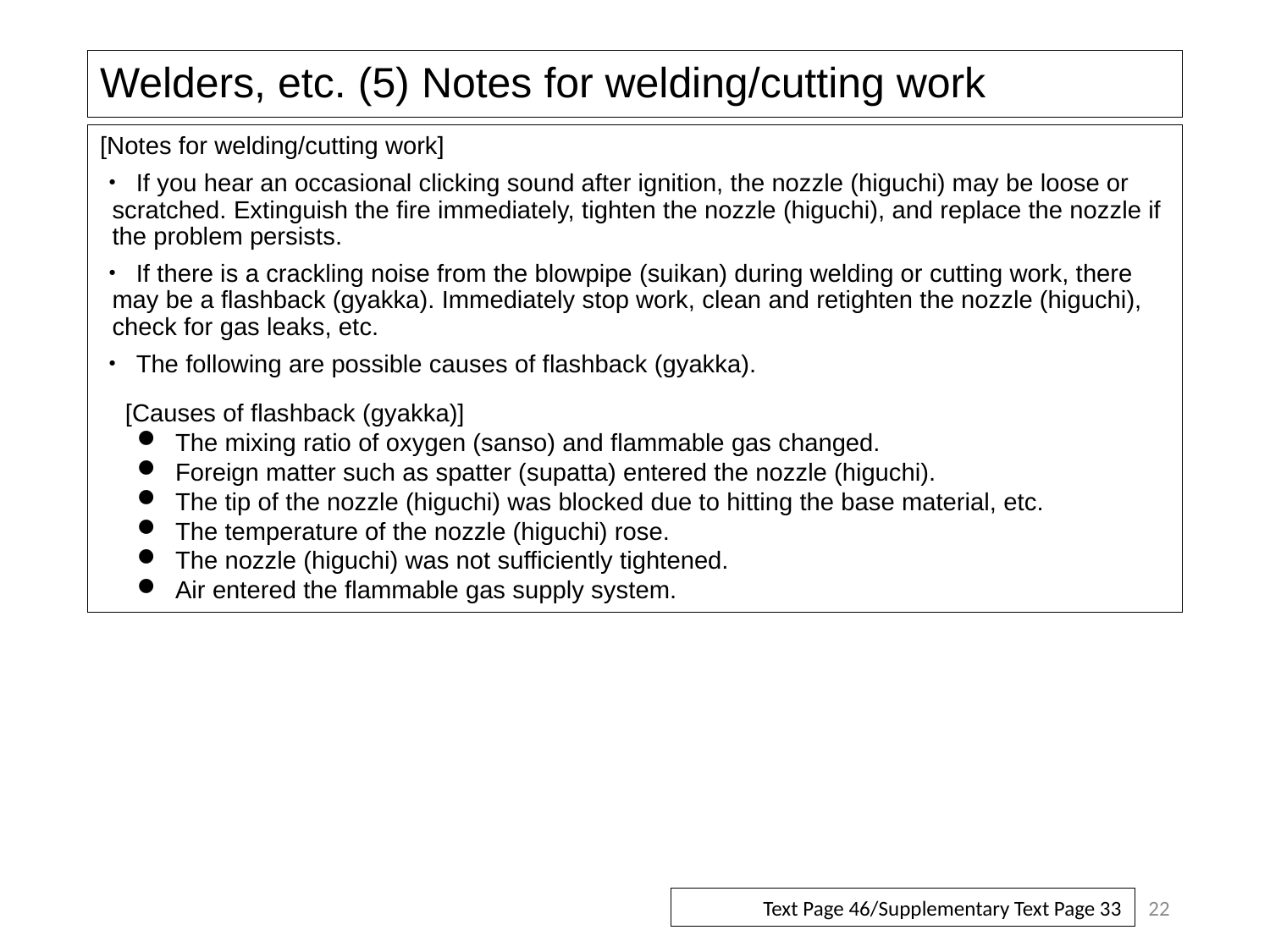

# Welders, etc. (5) Notes for welding/cutting work
[Notes for welding/cutting work]
・ If you hear an occasional clicking sound after ignition, the nozzle (higuchi) may be loose or scratched. Extinguish the fire immediately, tighten the nozzle (higuchi), and replace the nozzle if the problem persists.
・ If there is a crackling noise from the blowpipe (suikan) during welding or cutting work, there may be a flashback (gyakka). Immediately stop work, clean and retighten the nozzle (higuchi), check for gas leaks, etc.
・ The following are possible causes of flashback (gyakka).

[Causes of flashback (gyakka)]
The mixing ratio of oxygen (sanso) and flammable gas changed.
Foreign matter such as spatter (supatta) entered the nozzle (higuchi).
The tip of the nozzle (higuchi) was blocked due to hitting the base material, etc.
The temperature of the nozzle (higuchi) rose.
The nozzle (higuchi) was not sufficiently tightened.
Air entered the flammable gas supply system.
22
Text Page 46/Supplementary Text Page 33